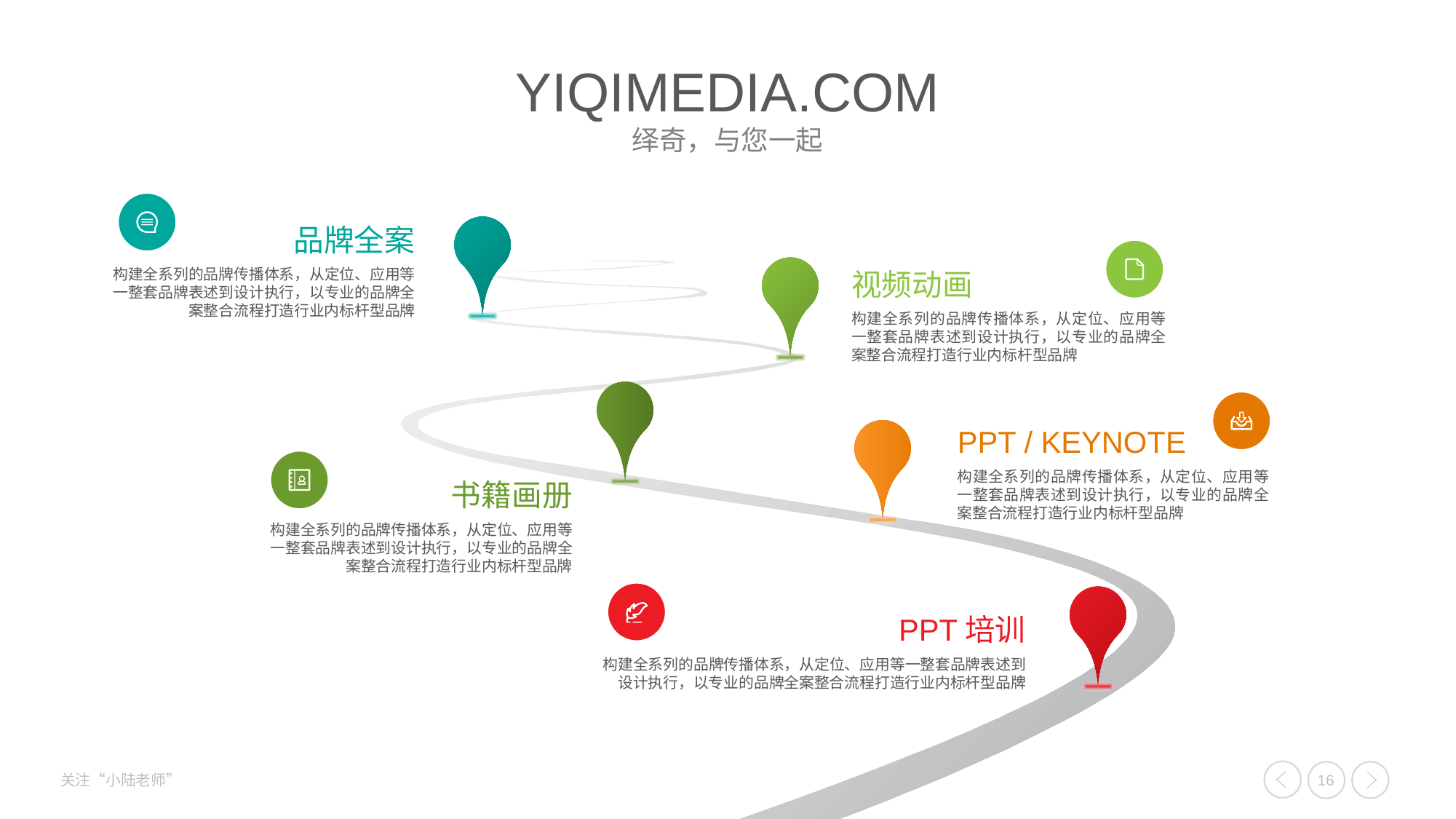

品牌全案
构建全系列的品牌传播体系，从定位、应用等一整套品牌表述到设计执行，以专业的品牌全案整合流程打造行业内标杆型品牌

视频动画
构建全系列的品牌传播体系，从定位、应用等一整套品牌表述到设计执行，以专业的品牌全案整合流程打造行业内标杆型品牌

PPT / KEYNOTE
构建全系列的品牌传播体系，从定位、应用等一整套品牌表述到设计执行，以专业的品牌全案整合流程打造行业内标杆型品牌

书籍画册
构建全系列的品牌传播体系，从定位、应用等一整套品牌表述到设计执行，以专业的品牌全案整合流程打造行业内标杆型品牌

PPT培训
构建全系列的品牌传播体系，从定位、应用等一整套品牌表述到设计执行，以专业的品牌全案整合流程打造行业内标杆型品牌